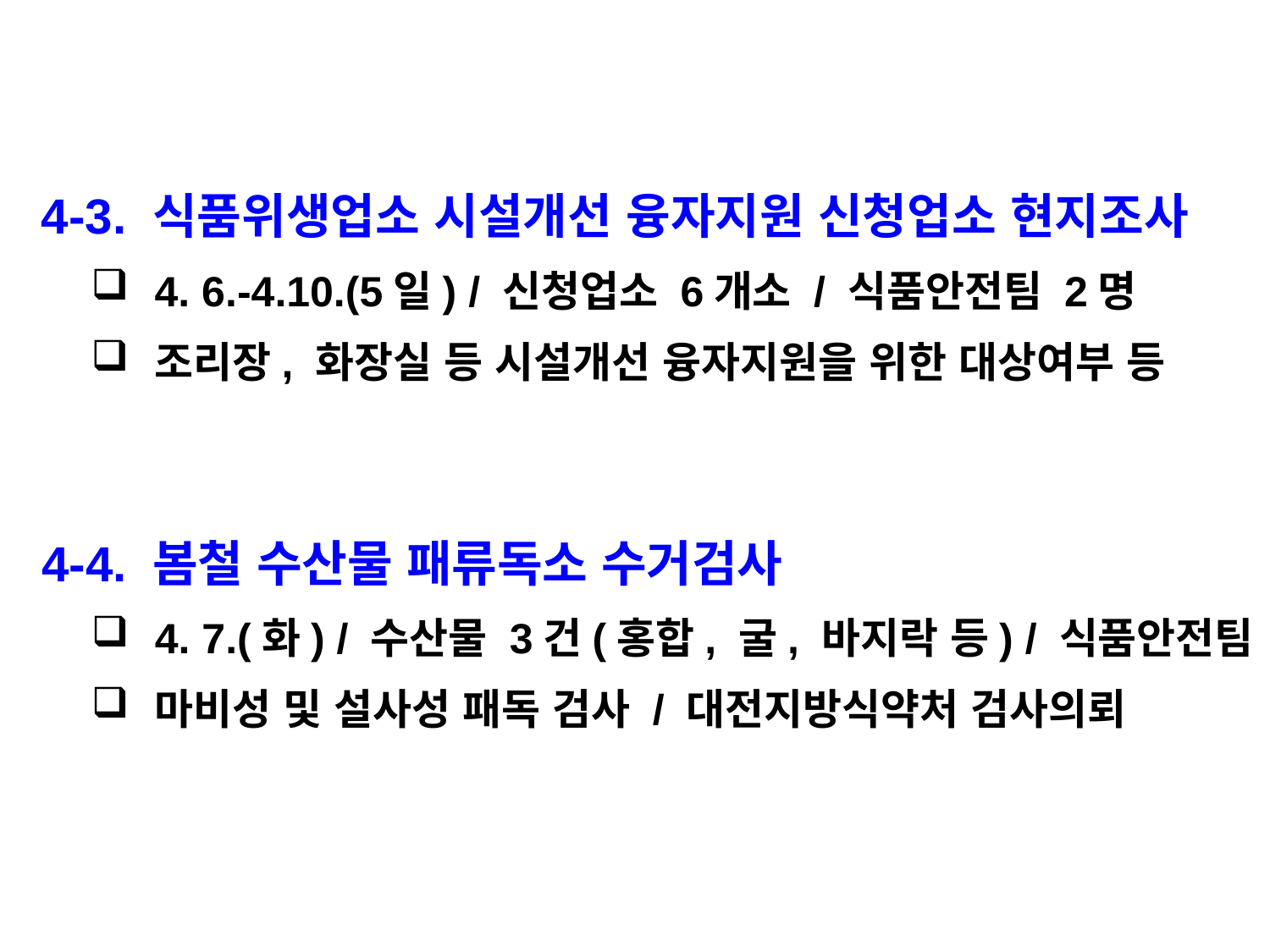

4-3. 식품위생업소 시설개선 융자지원 신청업소 현지조사
4. 6.-4.10.(5일) / 신청업소 6개소 / 식품안전팀 2명
조리장, 화장실 등 시설개선 융자지원을 위한 대상여부 등
 4-4. 봄철 수산물 패류독소 수거검사
4. 7.(화) / 수산물 3건(홍합, 굴, 바지락 등) / 식품안전팀 2명
마비성 및 설사성 패독 검사 / 대전지방식약처 검사의뢰